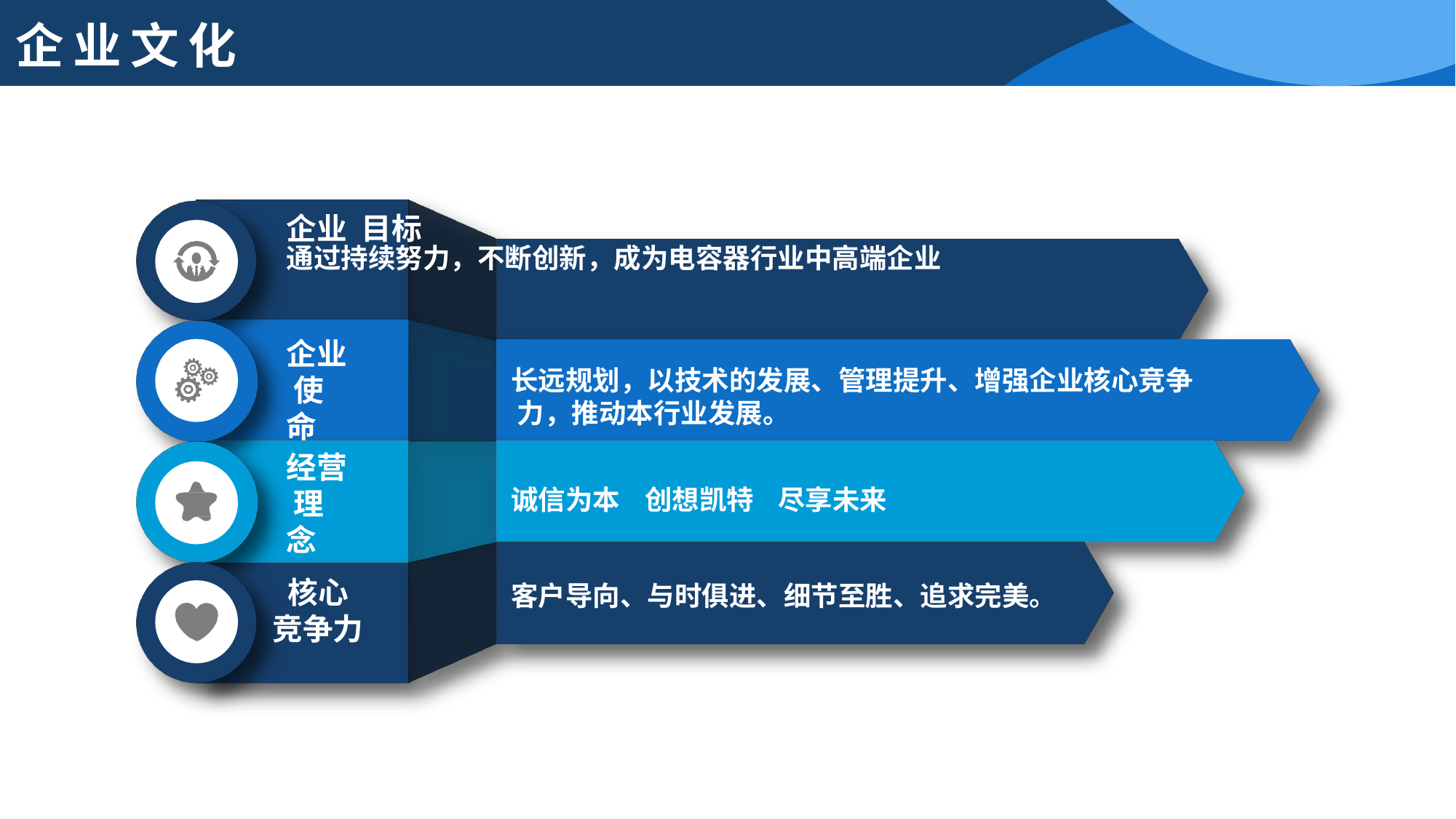

企业文化

企业  目标
通过持续努力，不断创新，成为电容器行业中高端企业

企业  使命

长远规划，以技术的发展、管理提升、增强企业核心竞争  力，推动本行业发展。

经营  理念

诚信为本
创想凯特
尽享未来

核心  竞争力
客户导向、与时俱进、细节至胜、追求完美。